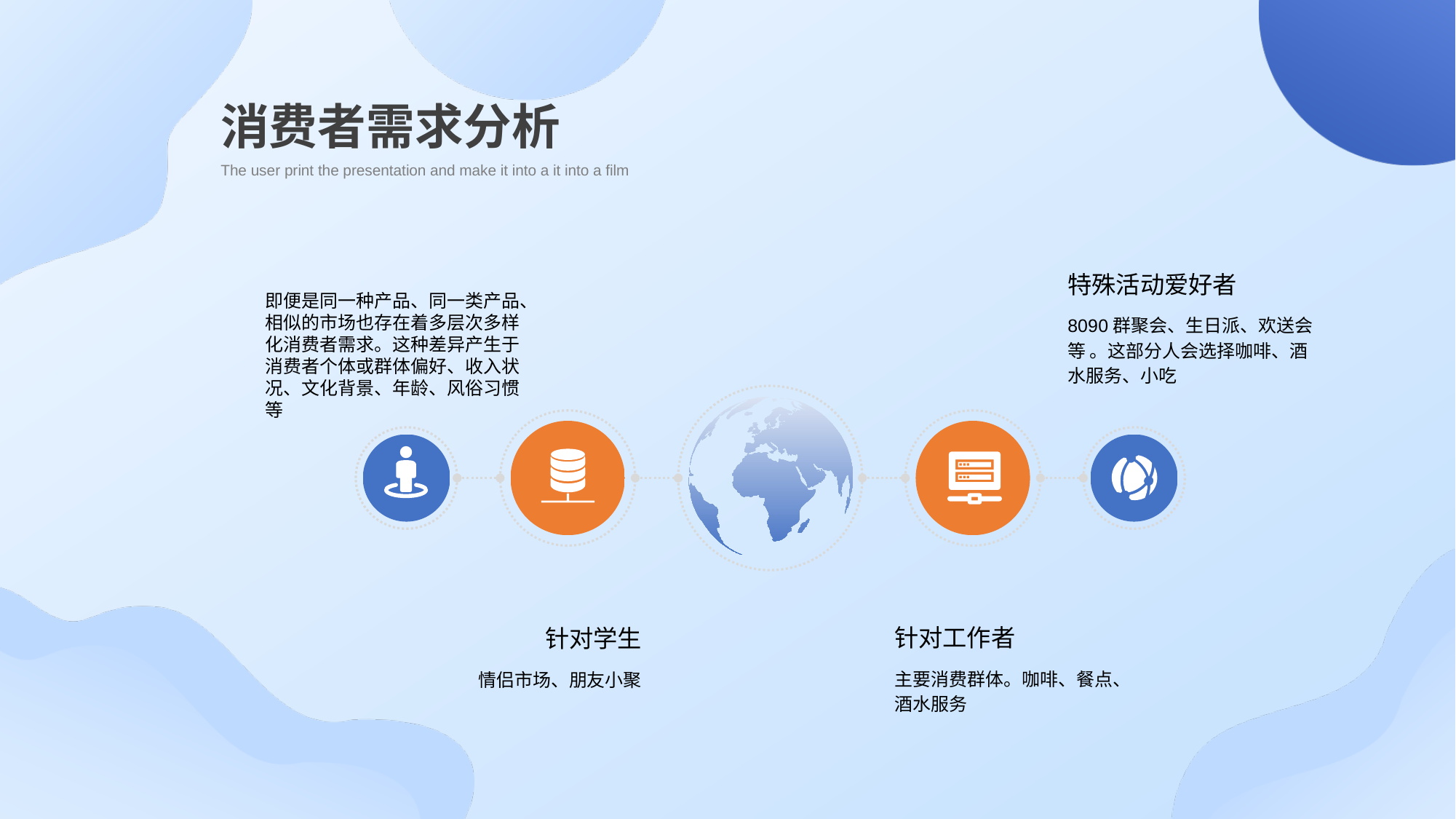

消费者需求分析
The user print the presentation and make it into a it into a film
特殊活动爱好者
8090群聚会、生日派、欢送会等 。这部分人会选择咖啡、酒水服务、小吃
即便是同一种产品、同一类产品、相似的市场也存在着多层次多样化消费者需求。这种差异产生于消费者个体或群体偏好、收入状况、文化背景、年龄、风俗习惯等

针对工作者
主要消费群体。咖啡、餐点、酒水服务
针对学生
情侣市场、朋友小聚